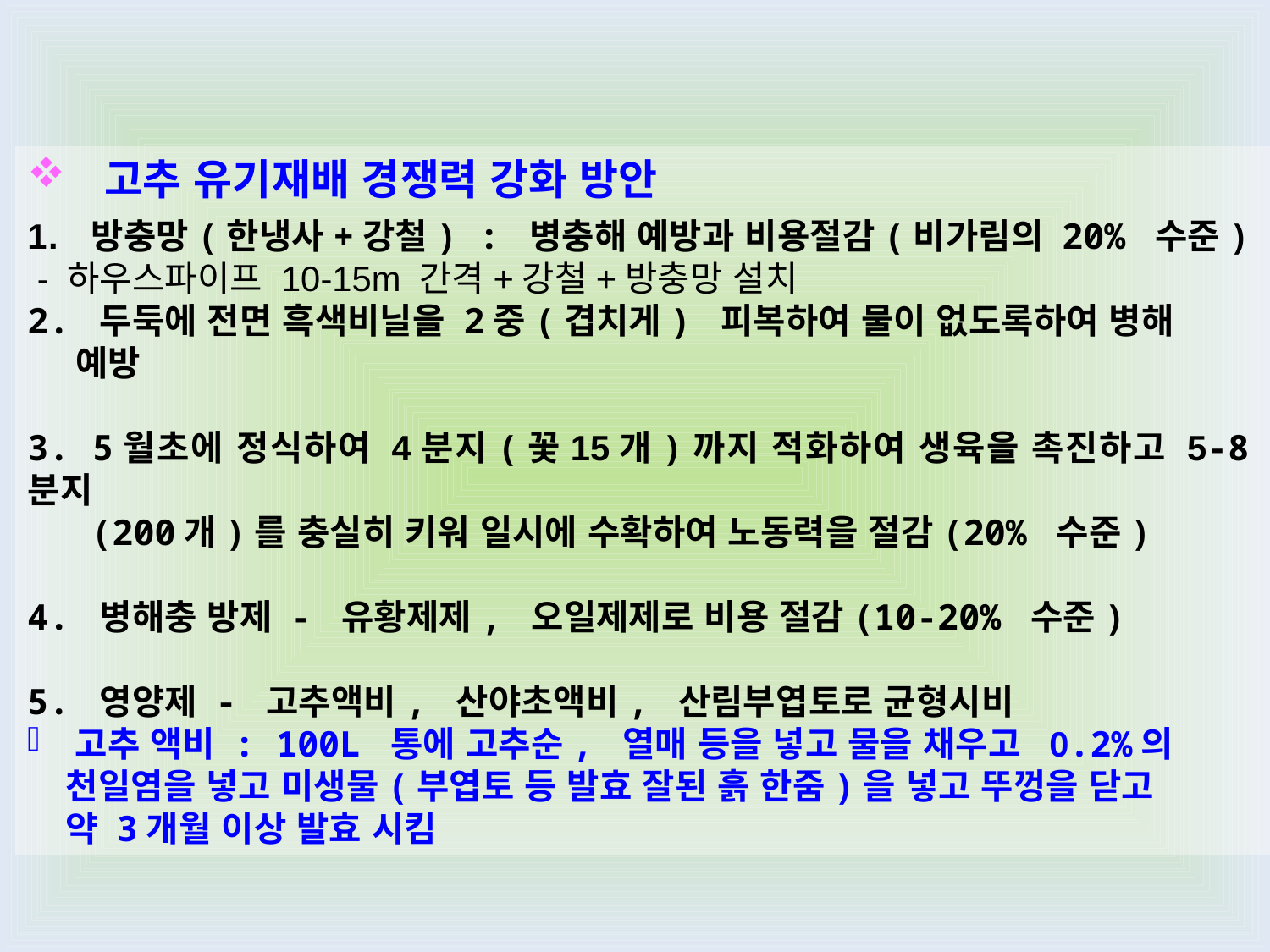

고추 유기재배 경쟁력 강화 방안

방충망(한냉사+강철) : 병충해 예방과 비용절감(비가림의 20% 수준)
 - 하우스파이프 10-15m 간격+강철+방충망 설치
2. 두둑에 전면 흑색비닐을 2중(겹치게) 피복하여 물이 없도록하여 병해
    예방

3. 5월초에 정식하여 4분지(꽃15개)까지 적화하여 생육을 촉진하고 5-8분지
   (200개)를 충실히 키워 일시에 수확하여 노동력을 절감(20% 수준)

4. 병해충 방제 - 유황제제, 오일제제로 비용 절감(10-20% 수준)

5. 영양제 - 고추액비, 산야초액비, 산림부엽토로 균형시비
고추 액비 : 100L 통에 고추순, 열매 등을 넣고 물을 채우고  0.2%의
   천일염을 넣고 미생물(부엽토 등 발효 잘된 흙 한줌)을 넣고 뚜껑을 닫고
   약 3개월 이상 발효 시킴